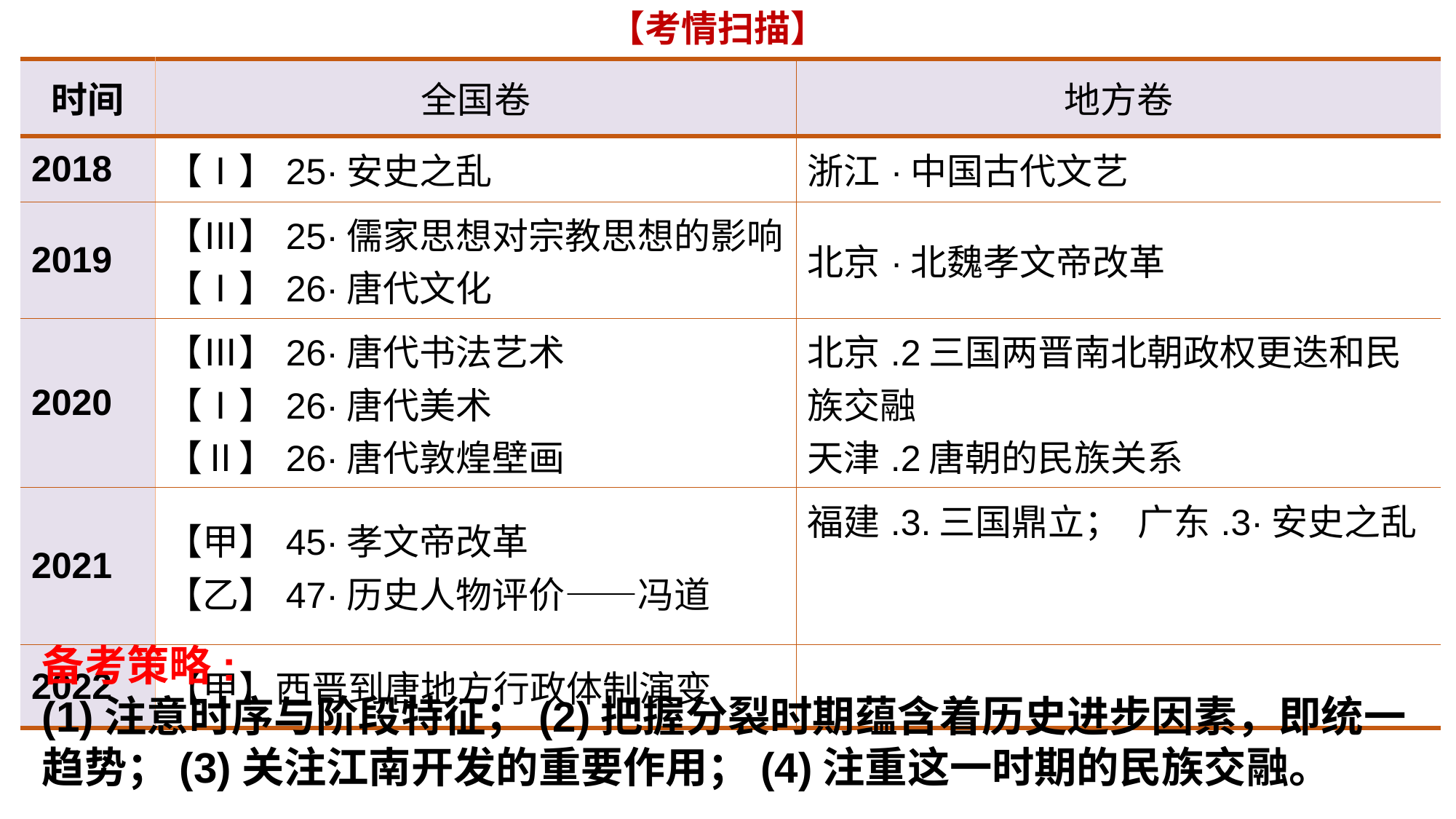

【考情扫描】
| 时间 | 全国卷 | 地方卷 |
| --- | --- | --- |
| 2018 | 【Ⅰ】25·安史之乱 | 浙江·中国古代文艺 |
| 2019 | 【Ⅲ】25·儒家思想对宗教思想的影响 【Ⅰ】26·唐代文化 | 北京·北魏孝文帝改革 |
| 2020 | 【Ⅲ】26·唐代书法艺术 【Ⅰ】26·唐代美术 【Ⅱ】26·唐代敦煌壁画 | 北京.2三国两晋南北朝政权更迭和民族交融 天津.2唐朝的民族关系 |
| 2021 | 【甲】45·孝文帝改革 【乙】47·历史人物评价——冯道 | 福建.3.三国鼎立； 广东.3·安史之乱 |
| 2022 | 【甲】西晋到唐地方行政体制演变 |  |
备考策略:
(1)注意时序与阶段特征；(2)把握分裂时期蕴含着历史进步因素，即统一趋势；(3)关注江南开发的重要作用；(4)注重这一时期的民族交融。